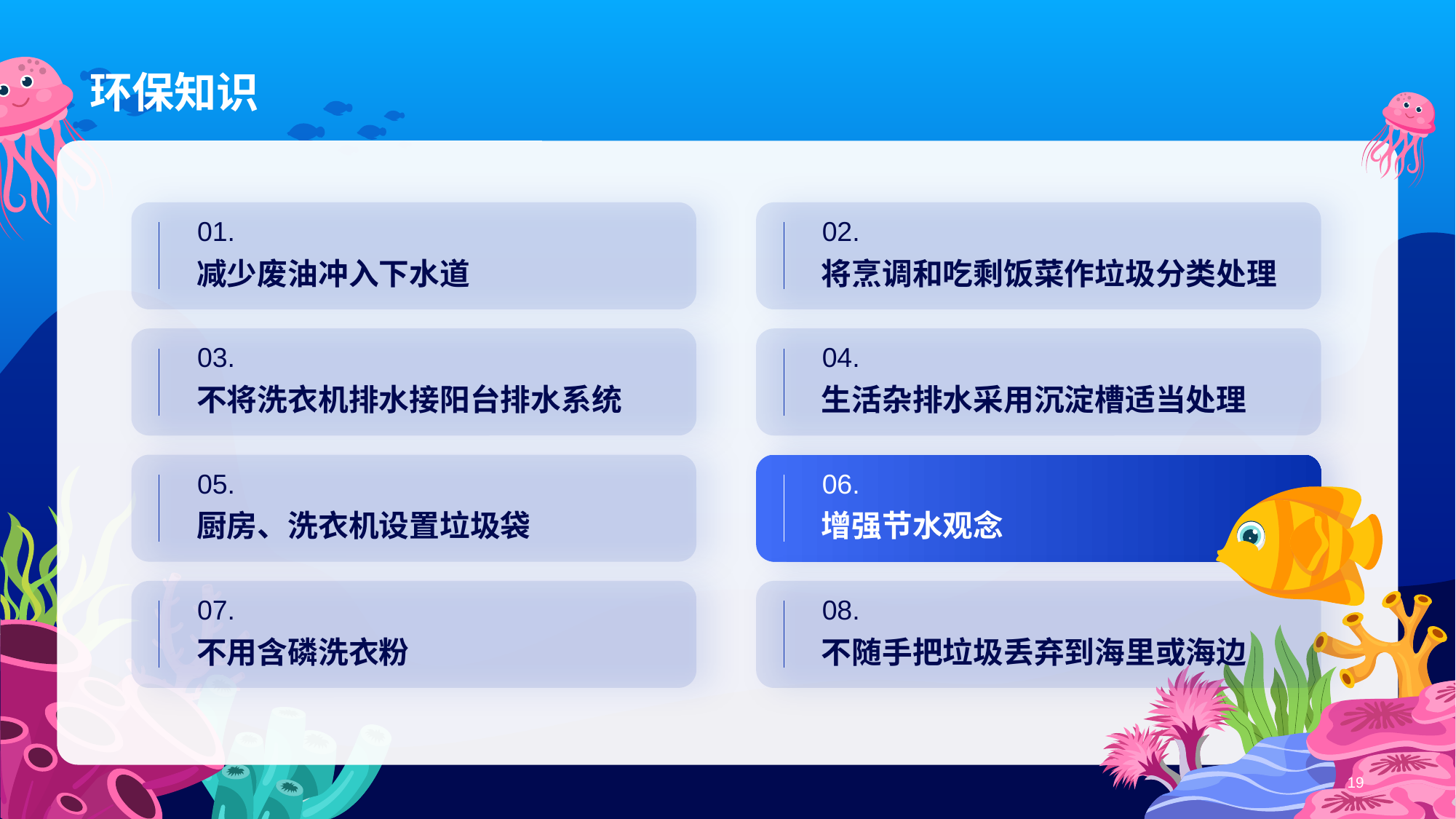

# 环保知识

01.
减少废油冲入下水道

02.
将烹调和吃剩饭菜作垃圾分类处理

03.
不将洗衣机排水接阳台排水系统

04.
生活杂排水采用沉淀槽适当处理

05.
厨房、洗衣机设置垃圾袋

06.
增强节水观念

07.
不用含磷洗衣粉

08.
不随手把垃圾丢弃到海里或海边

19